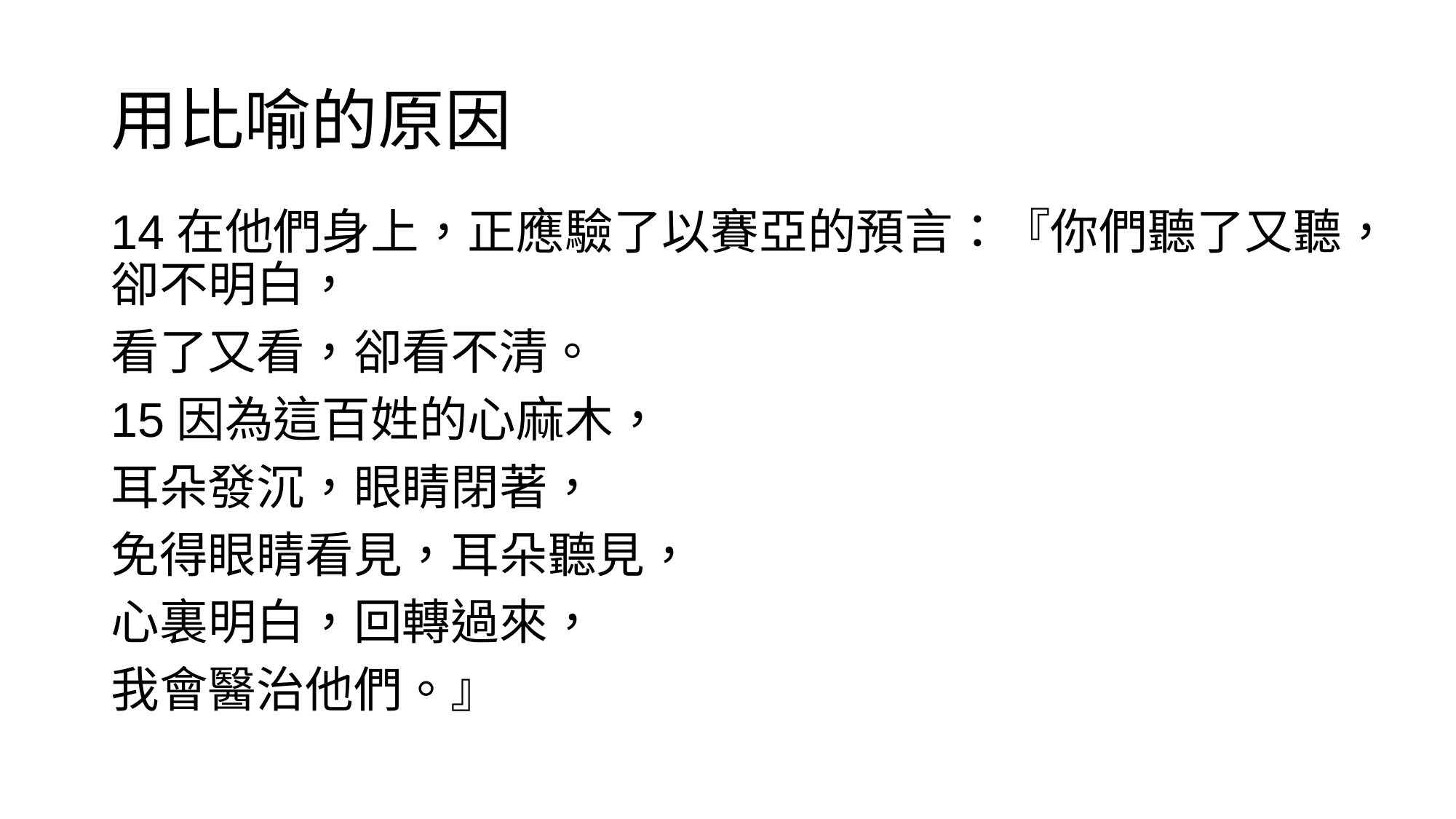

# 用比喻的原因
14在他們身上，正應驗了以賽亞的預言：『你們聽了又聽，卻不明白，
看了又看，卻看不清。
15因為這百姓的心麻木，
耳朵發沉，眼睛閉著，
免得眼睛看見，耳朵聽見，
心裏明白，回轉過來，
我會醫治他們。』